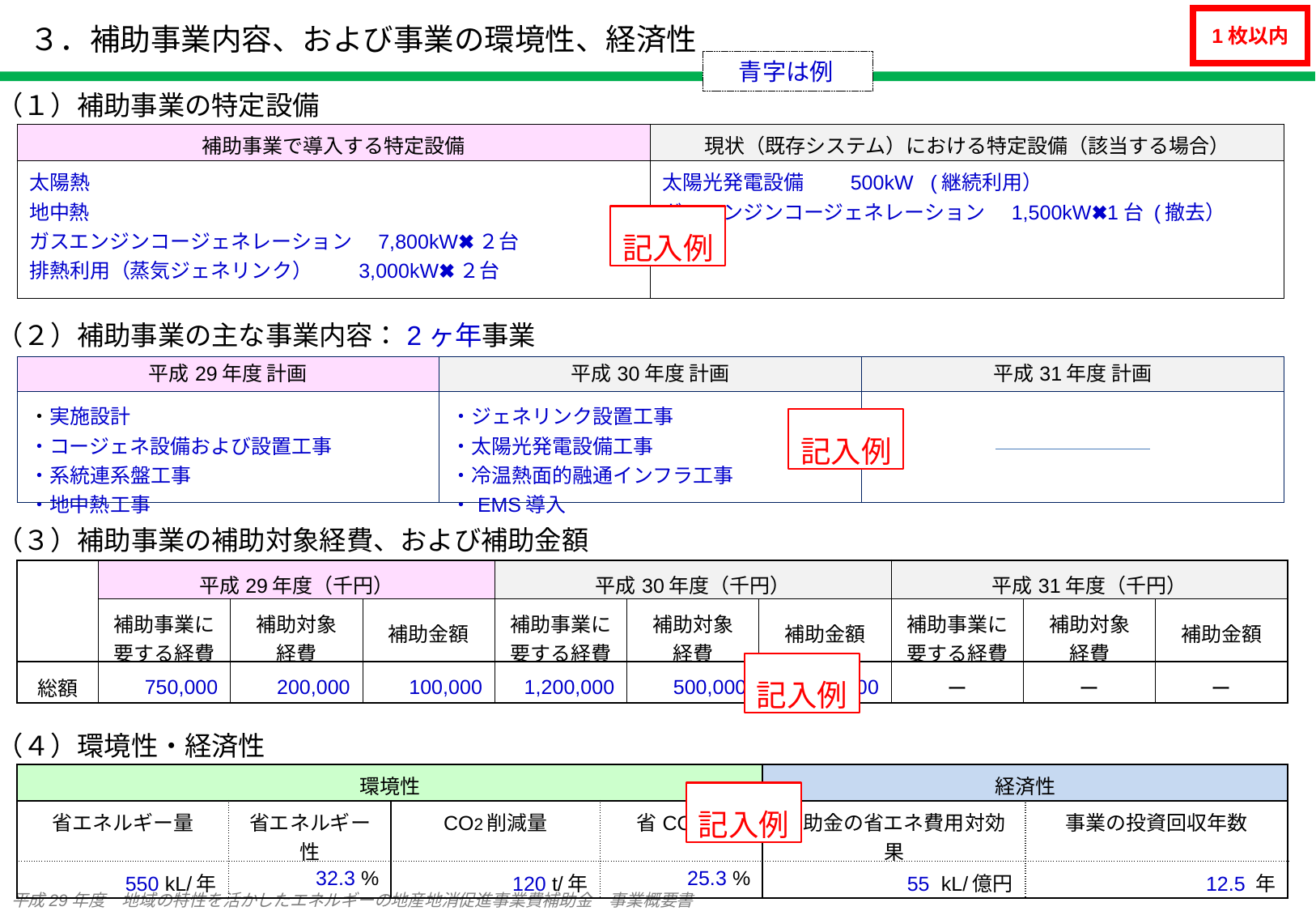

# ３．補助事業内容、および事業の環境性、経済性
1枚以内
青字は例
（１）補助事業の特定設備
| 補助事業で導入する特定設備 | 現状（既存システム）における特定設備（該当する場合） |
| --- | --- |
| 太陽熱　　　 地中熱 ガスエンジンコージェネレーション　7,800kW✖２台 排熱利用（蒸気ジェネリンク）　　3,000kW✖２台 | 太陽光発電設備　　500kW (継続利用） ガスエンジンコージェネレーション　1,500kW✖1台 (撤去） |
記入例
（２）補助事業の主な事業内容：2ヶ年事業
| 平成29年度 計画 | 平成30年度 計画 | 平成31年度 計画 |
| --- | --- | --- |
| ・実施設計 ・コージェネ設備および設置工事 ・系統連系盤工事 ・地中熱工事 | ・ジェネリンク設置工事 ・太陽光発電設備工事 ・冷温熱面的融通インフラ工事 ・EMS導入 |  |
記入例
（３）補助事業の補助対象経費、および補助金額
|  | 平成29年度（千円） |  |  | 平成30年度（千円） |  |  | 平成31年度（千円） |  |  |
| --- | --- | --- | --- | --- | --- | --- | --- | --- | --- |
|  | 補助事業に 要する経費 | 補助対象 経費 | 補助金額 | 補助事業に 要する経費 | 補助対象 経費 | 補助金額 | 補助事業に 要する経費 | 補助対象 経費 | 補助金額 |
| 総額 | 750,000 | 200,000 | 100,000 | 1,200,000 | 500,000 | 250,000 | ー | ー | ー |
記入例
（４）環境性・経済性
| 環境性 |  |  |  | 経済性 |  |
| --- | --- | --- | --- | --- | --- |
| 省エネルギー量 | 省エネルギー性 | CO2削減量 | 省CO2率 | 補助金の省エネ費用対効果 | 事業の投資回収年数 |
| 550 kL/年 | 32.3 % | 120 t/年 | 25.3 % | 55 kL/億円 | 12.5 年 |
記入例